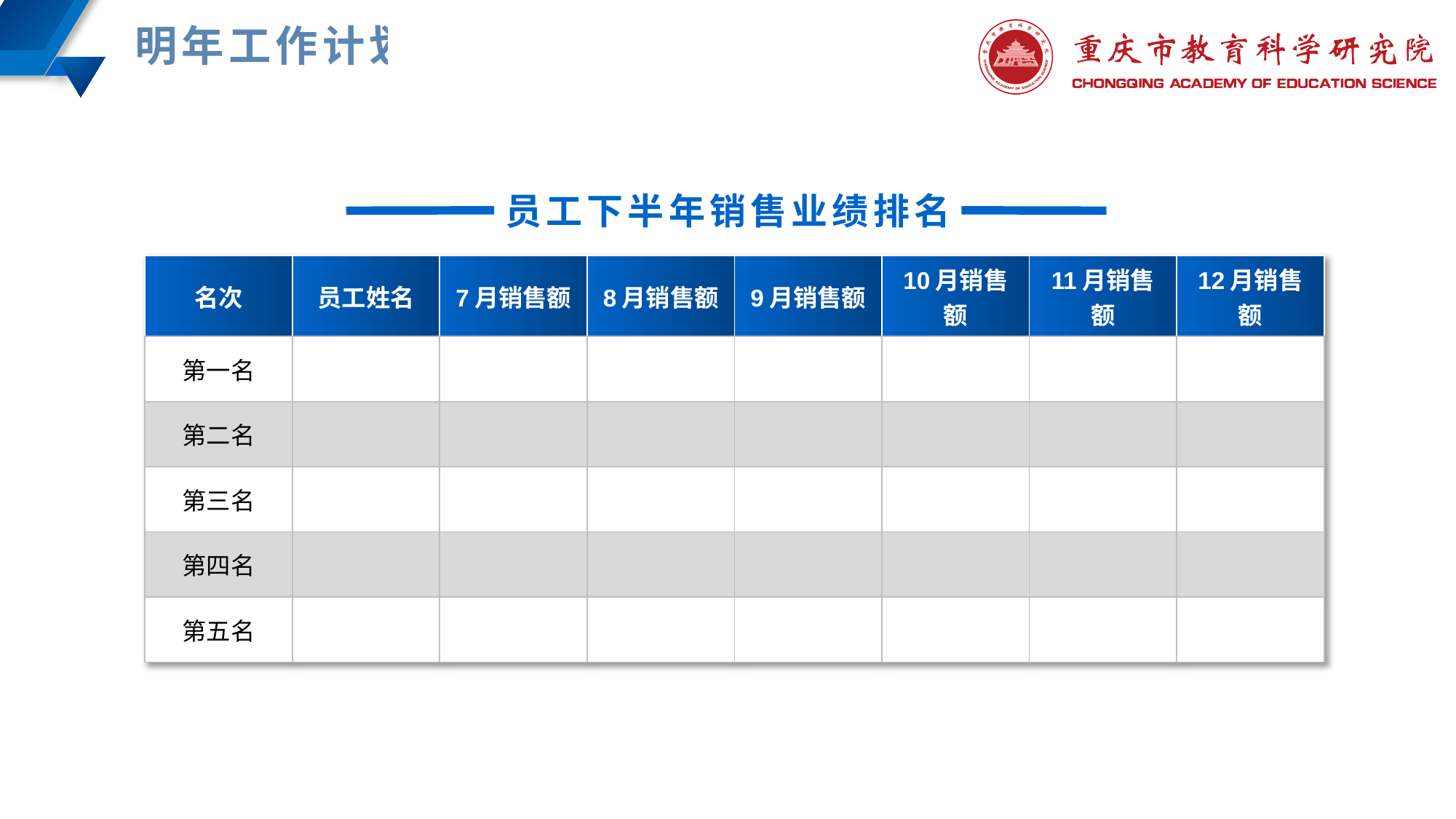

明年工作计划
员工下半年销售业绩排名
| 名次 | 员工姓名 | 7月销售额 | 8月销售额 | 9月销售额 | 10月销售额 | 11月销售额 | 12月销售额 |
| --- | --- | --- | --- | --- | --- | --- | --- |
| 第一名 |  |  |  |  |  |  |  |
| 第二名 |  |  |  |  |  |  |  |
| 第三名 |  |  |  |  |  |  |  |
| 第四名 |  |  |  |  |  |  |  |
| 第五名 |  |  |  |  |  |  |  |